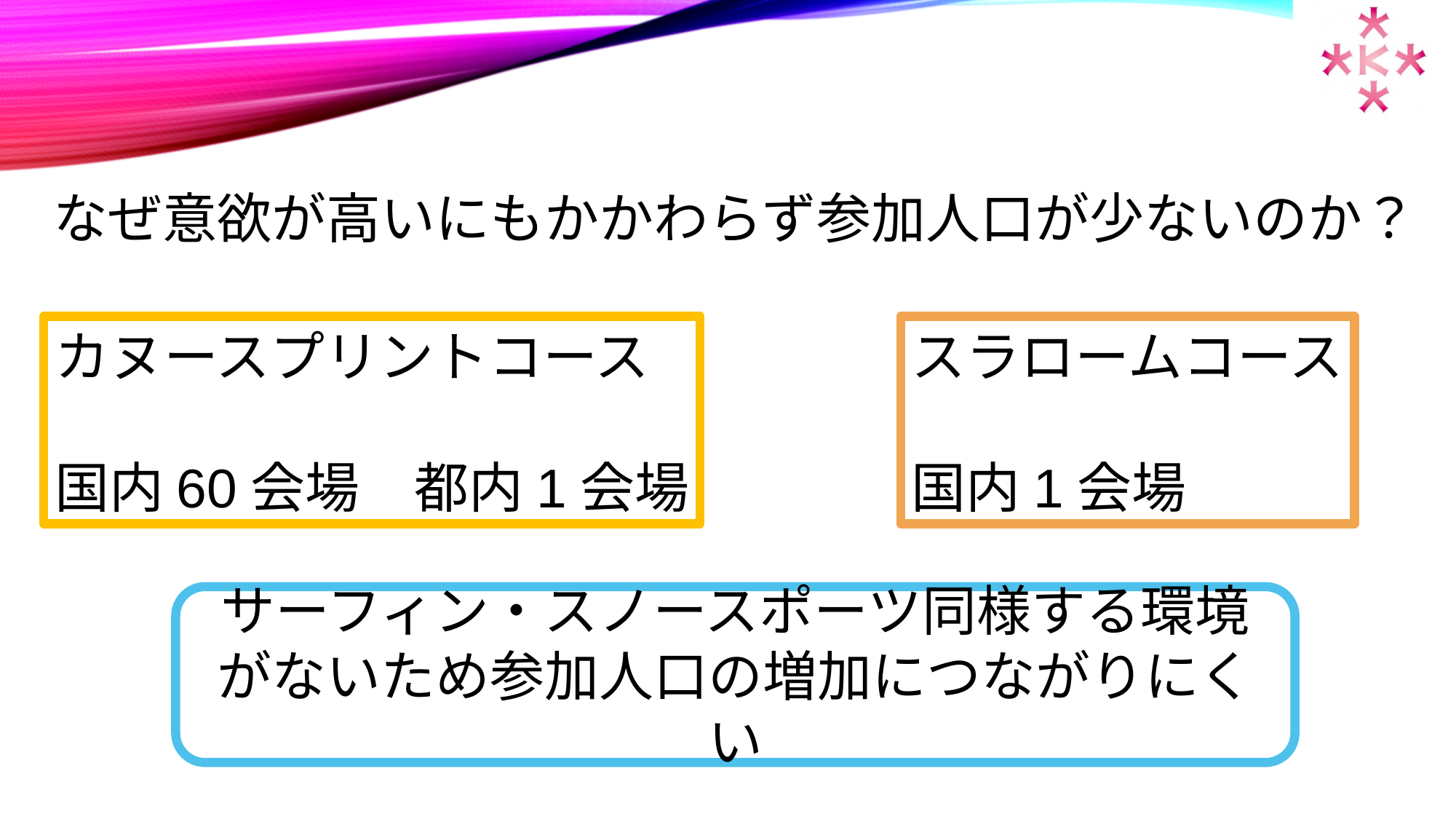

なぜ意欲が高いにもかかわらず参加人口が少ないのか？
カヌースプリントコース

国内60会場　都内1会場
スラロームコース

国内1会場
サーフィン・スノースポーツ同様する環境がないため参加人口の増加につながりにくい